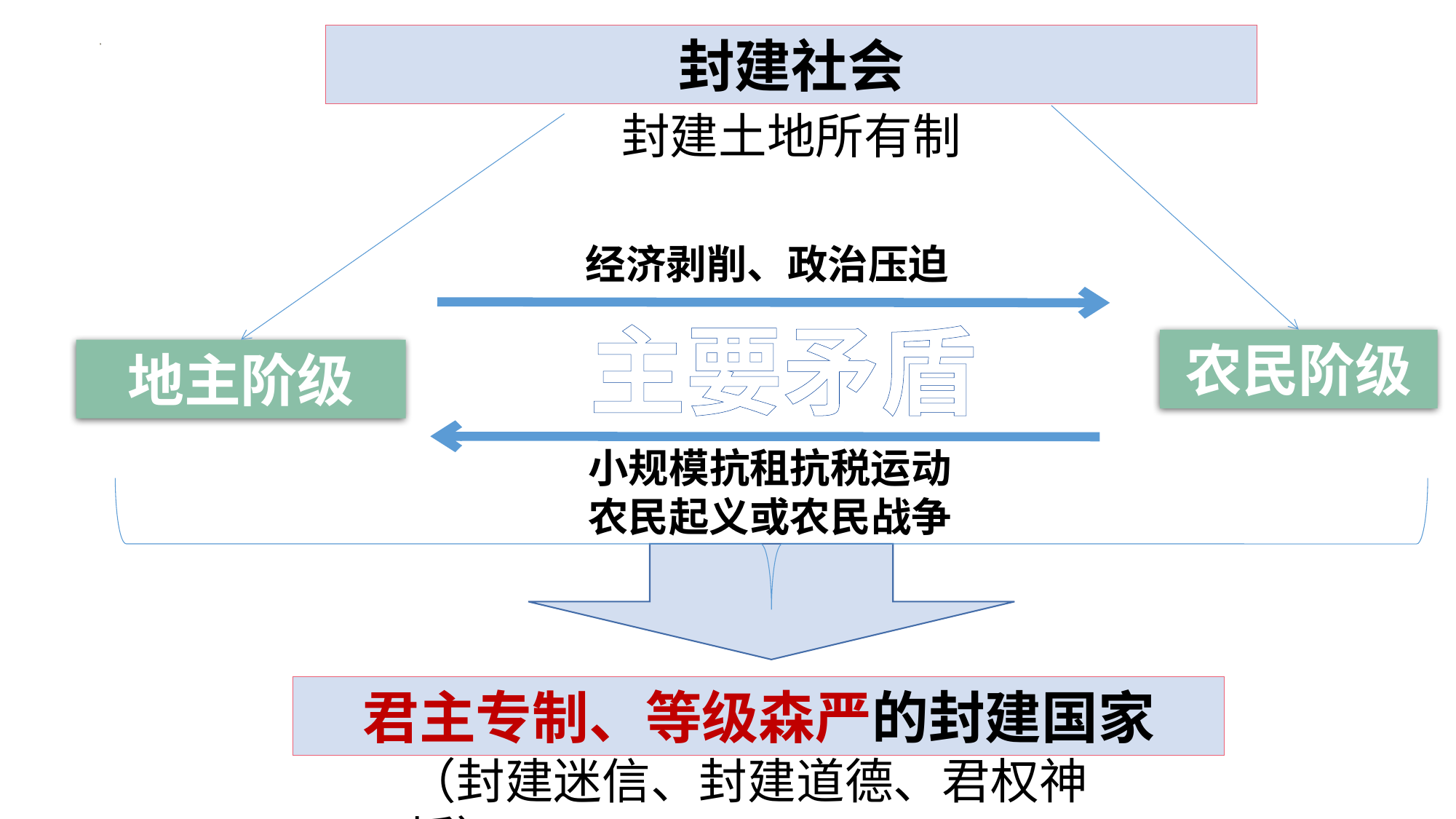

封建社会
封建土地所有制
经济剥削、政治压迫
主要矛盾
农民阶级
地主阶级
小规模抗租抗税运动
农民起义或农民战争

君主专制、等级森严的封建国家
（封建迷信、封建道德、君权神授）